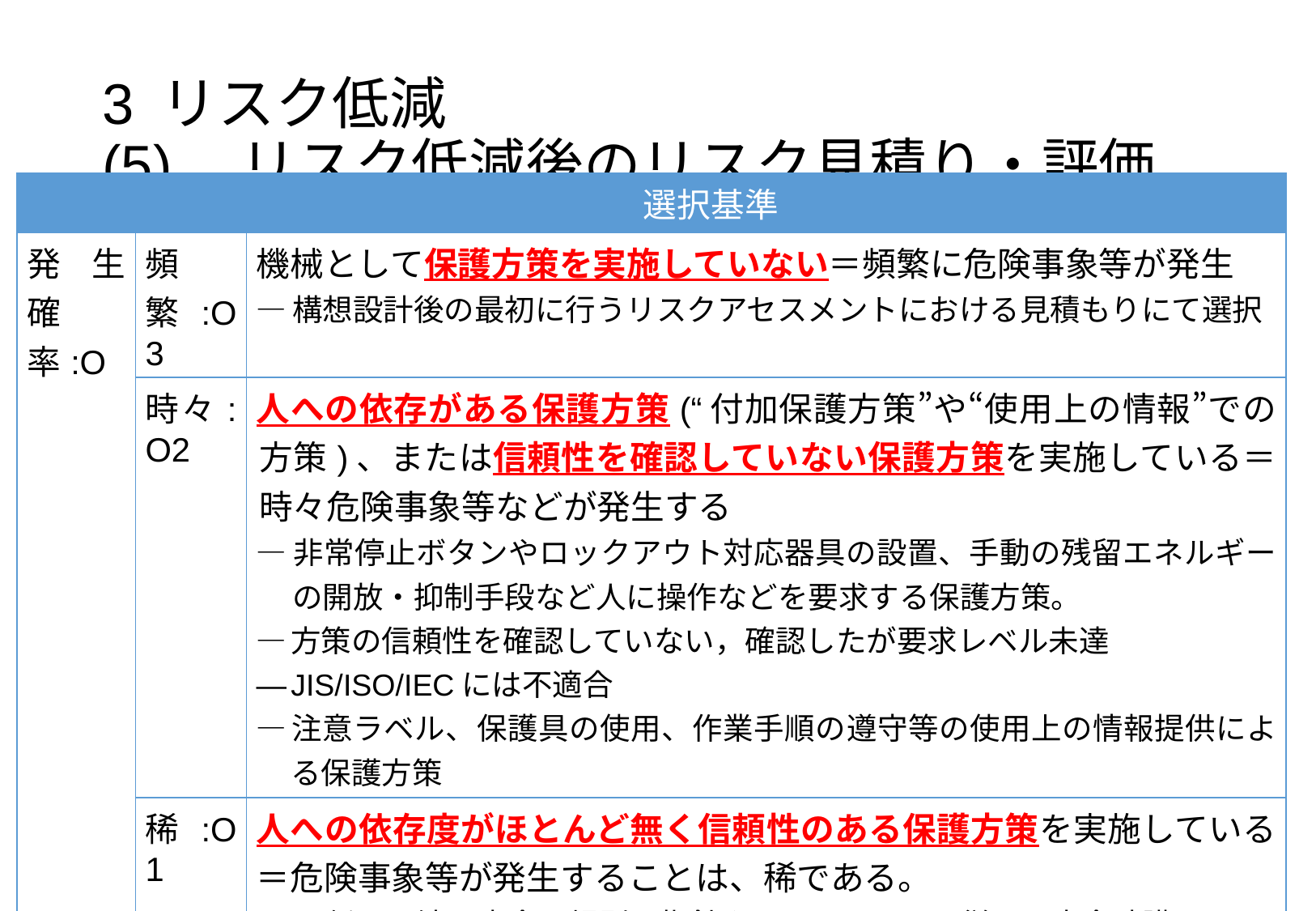

# 3 リスク低減 (5)　リスク低減後のリスク見積り・評価
|  | 選択基準 |  |
| --- | --- | --- |
| 発生確率:O | 頻繁:O3 | 機械として保護方策を実施していない＝頻繁に危険事象等が発生 ― 構想設計後の最初に行うリスクアセスメントにおける見積もりにて選択 |
|  | 時々:O2 | 人への依存がある保護方策(“付加保護方策”や“使用上の情報”での方策)、または信頼性を確認していない保護方策を実施している＝時々危険事象等などが発生する ― 非常停止ボタンやロックアウト対応器具の設置、手動の残留エネルギーの開放・抑制手段など人に操作などを要求する保護方策。 ― 方策の信頼性を確認していない，確認したが要求レベル未達 ― JIS/ISO/IECには不適合 ― 注意ラベル、保護具の使用、作業手順の遵守等の使用上の情報提供による保護方策 |
|  | 稀:O1 | 人への依存度がほとんど無く信頼性のある保護方策を実施している＝危険事象等が発生することは、稀である。 ―関係する法・省令・規則・指針やJIS/ISO/IECに従った安全防護 ―機械系は適切な強度計算等により信頼性が確認したもの ―制御系の機能安全は、要求される信頼性(PLr)に合致している |